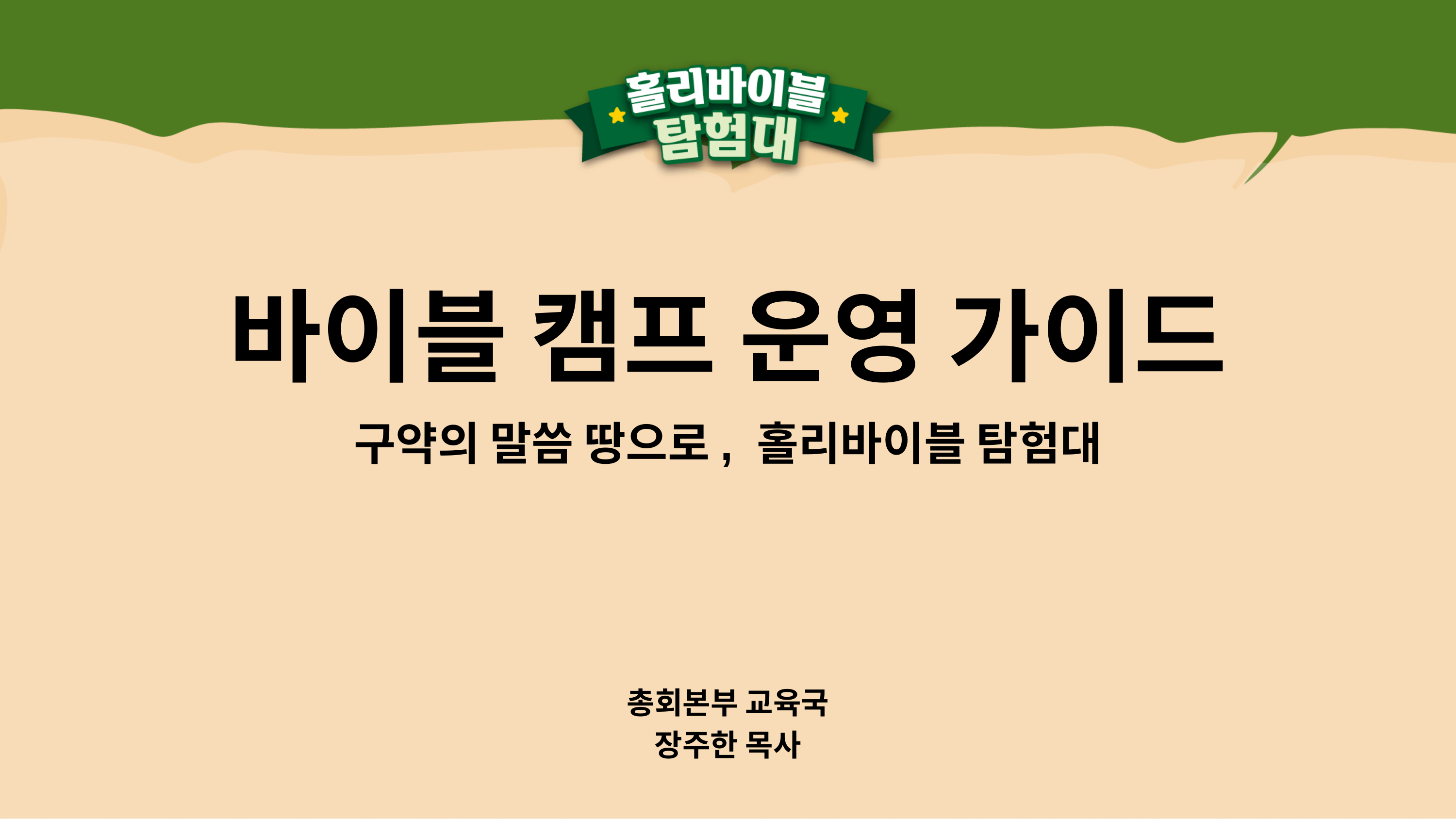

바이블 캠프 운영 가이드
구약의 말씀 땅으로, 홀리바이블 탐험대

총회본부 교육국
장주한 목사